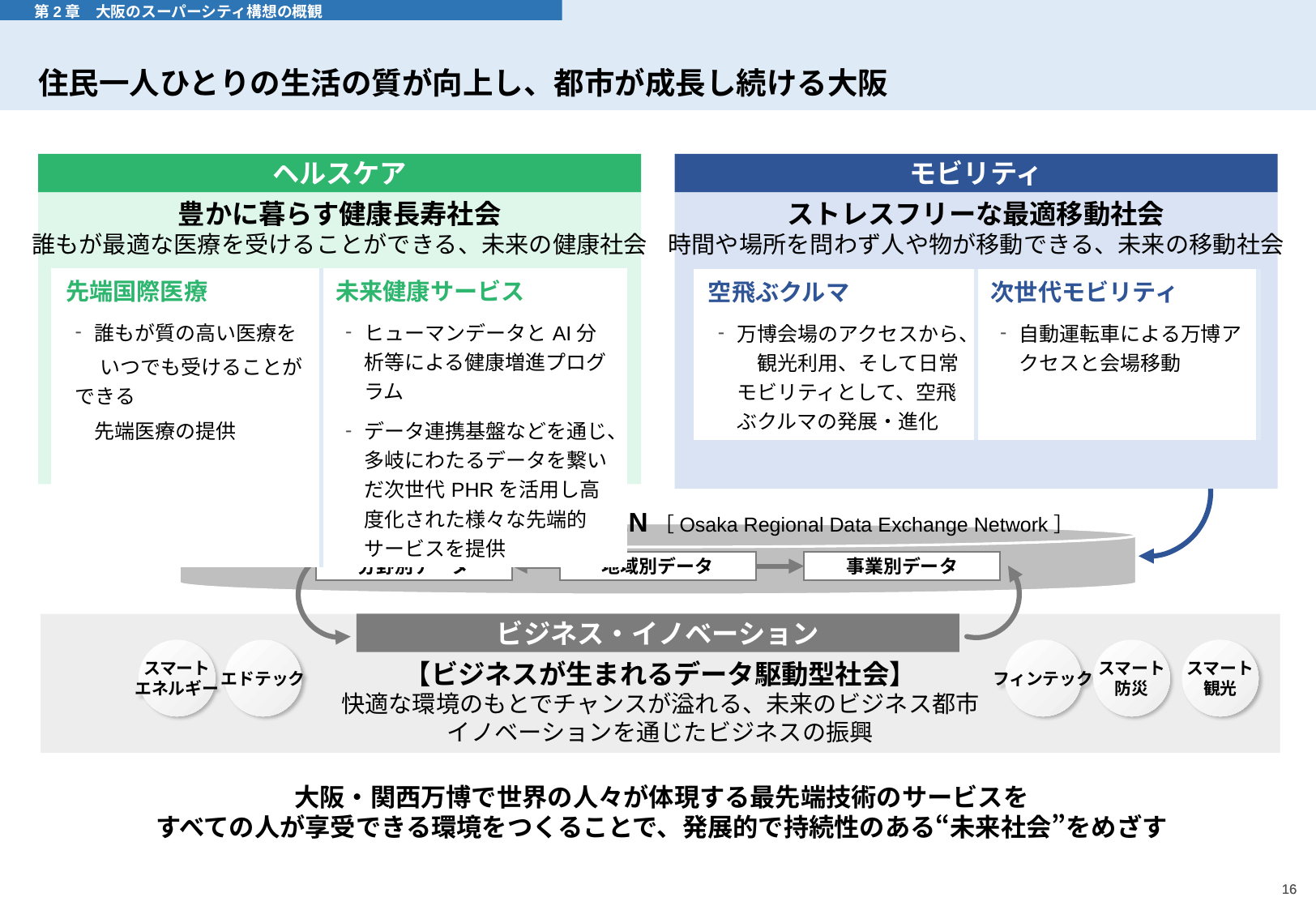

# 住民一人ひとりの生活の質が向上し、都市が成長し続ける大阪

  第2章　大阪のスーパーシティ構想の概観
ヘルスケア
モビリティ
ストレスフリーな最適移動社会
時間や場所を問わず人や物が移動できる、未来の移動社会
豊かに暮らす健康長寿社会
誰もが最適な医療を受けることができる、未来の健康社会
| 先端国際医療 | 未来健康サービス |
| --- | --- |
| 誰もが質の高い医療を 　 いつでも受けることができる 先端医療の提供 | ヒューマンデータとAI分析等による健康増進プログラム データ連携基盤などを通じ、多岐にわたるデータを繋いだ次世代PHRを活用し高度化された様々な先端的サービスを提供 |
| 空飛ぶクルマ | 次世代モビリティ |
| --- | --- |
| 万博会場のアクセスから、　観光利用、そして日常モビリティとして、空飛ぶクルマの発展・進化 | 自動運転車による万博アクセスと会場移動 |

大阪広域データ連携基盤 ORDEN［Osaka Regional Data Exchange Network］

分野別データ
地域別データ
事業別データ
ビジネス・イノベーション
【ビジネスが生まれるデータ駆動型社会】
快適な環境のもとでチャンスが溢れる、未来のビジネス都市
イノベーションを通じたビジネスの振興
スマート
エネルギー
エドテック
フィンテック
スマート
防災
スマート
観光
大阪・関西万博で世界の人々が体現する最先端技術のサービスを
すべての人が享受できる環境をつくることで、発展的で持続性のある“未来社会”をめざす
16
16